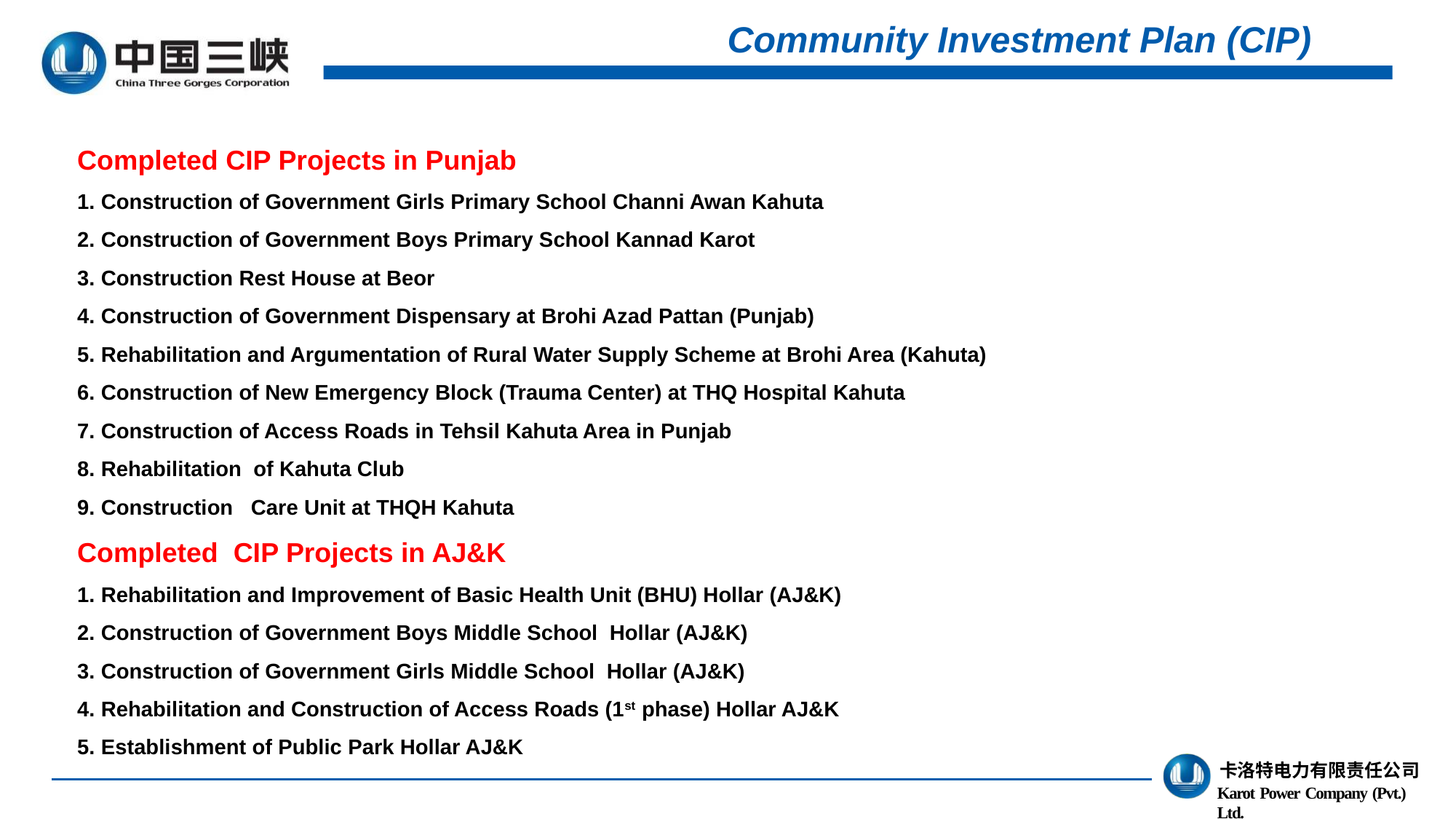

Community Investment Plan (CIP)
Completed CIP Projects in Punjab
1. Construction of Government Girls Primary School Channi Awan Kahuta
2. Construction of Government Boys Primary School Kannad Karot
3. Construction Rest House at Beor
4. Construction of Government Dispensary at Brohi Azad Pattan (Punjab)
5. Rehabilitation and Argumentation of Rural Water Supply Scheme at Brohi Area (Kahuta)
6. Construction of New Emergency Block (Trauma Center) at THQ Hospital Kahuta
7. Construction of Access Roads in Tehsil Kahuta Area in Punjab
8. Rehabilitation  of Kahuta Club
9. Construction   Care Unit at THQH Kahuta
Completed  CIP Projects in AJ&K
1. Rehabilitation and Improvement of Basic Health Unit (BHU) Hollar (AJ&K)
2. Construction of Government Boys Middle School  Hollar (AJ&K)
3. Construction of Government Girls Middle School  Hollar (AJ&K)
4. Rehabilitation and Construction of Access Roads (1st phase) Hollar AJ&K
5. Establishment of Public Park Hollar AJ&K
卡洛特电力有限责任公司
Karot Power Company (Pvt.) Ltd.